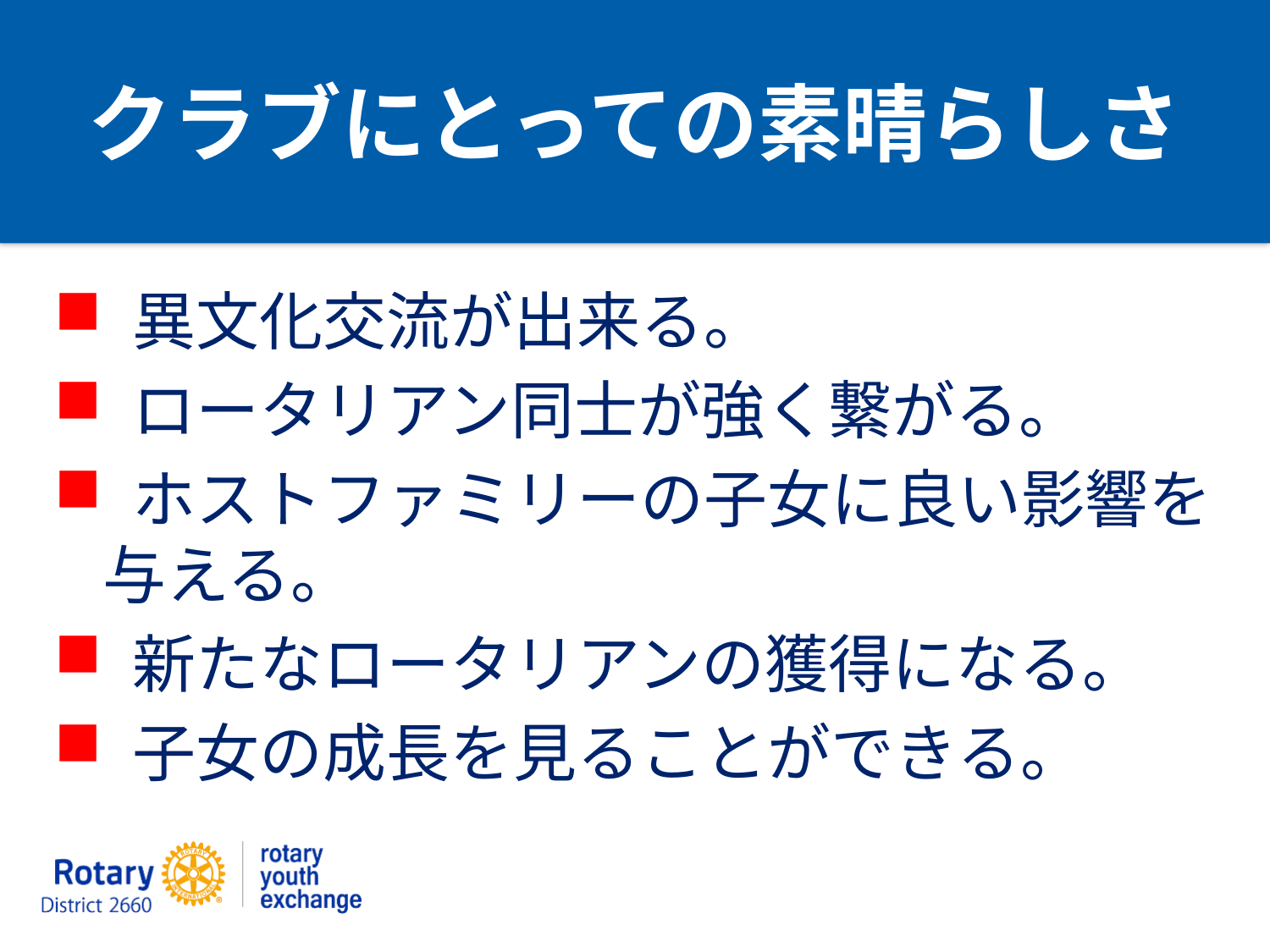

# クラブにとっての素晴らしさ
 異文化交流が出来る。
 ロータリアン同士が強く繋がる。
 ホストファミリーの子女に良い影響を与える。
 新たなロータリアンの獲得になる。
 子女の成長を見ることができる。